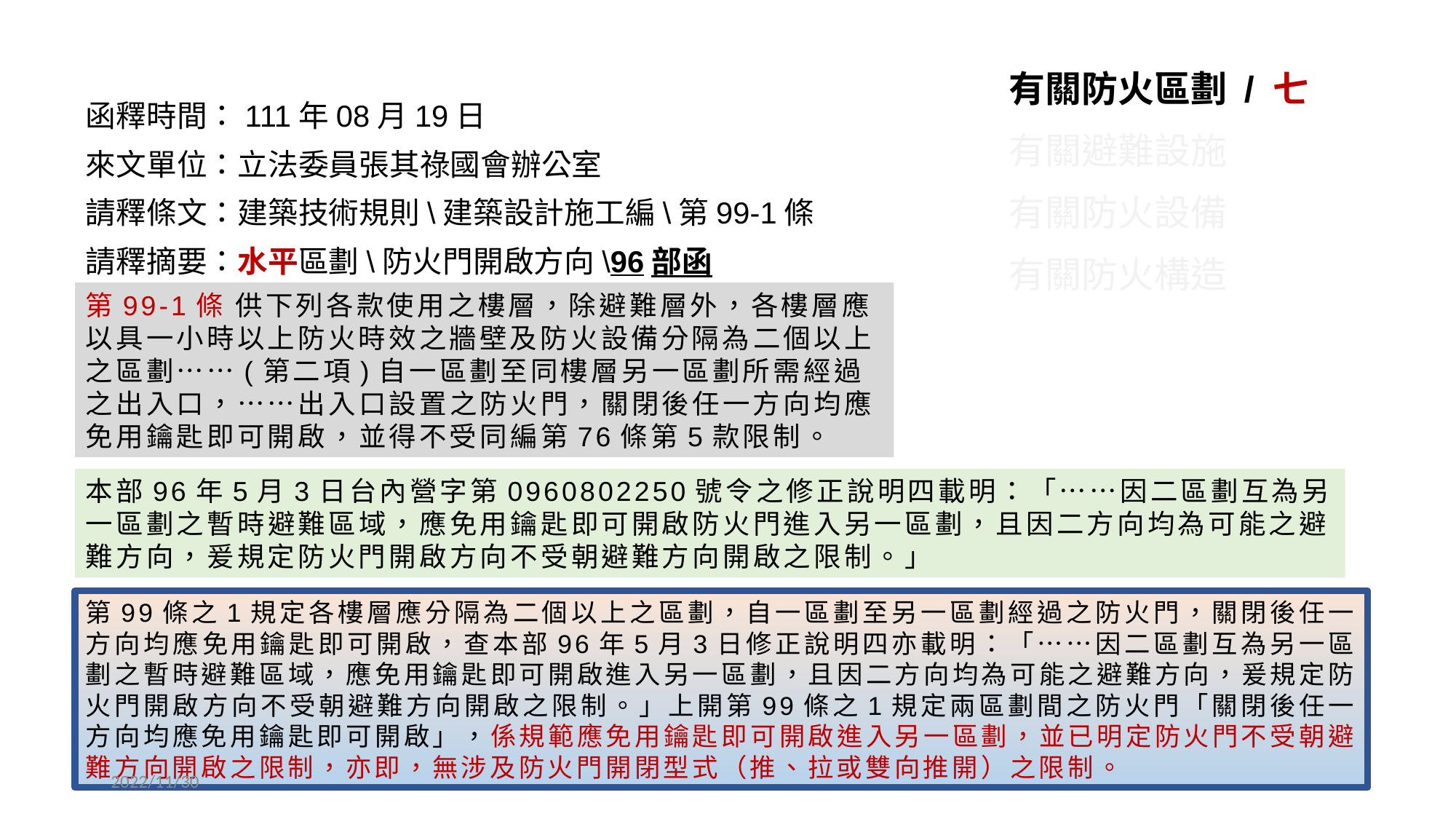

有關防火區劃 / 七
有關避難設施
有關防火設備
有關防火構造

函釋時間：111年08月19日
來文單位：立法委員張其祿國會辦公室
請釋條文：建築技術規則\建築設計施工編\第99-1條
請釋摘要：水平區劃\防火門開啟方向\96部函
第99-1條 供下列各款使用之樓層，除避難層外，各樓層應以具一小時以上防火時效之牆壁及防火設備分隔為二個以上之區劃……(第二項)自一區劃至同樓層另一區劃所需經過之出入口，……出入口設置之防火門，關閉後任一方向均應免用鑰匙即可開啟，並得不受同編第76條第5款限制。
本部96年5月3日台內營字第0960802250號令之修正說明四載明：「……因二區劃互為另一區劃之暫時避難區域，應免用鑰匙即可開啟防火門進入另一區劃，且因二方向均為可能之避難方向，爰規定防火門開啟方向不受朝避難方向開啟之限制。」
第99條之1規定各樓層應分隔為二個以上之區劃，自一區劃至另一區劃經過之防火門，關閉後任一方向均應免用鑰匙即可開啟，查本部96年5月3日修正說明四亦載明：「……因二區劃互為另一區劃之暫時避難區域，應免用鑰匙即可開啟進入另一區劃，且因二方向均為可能之避難方向，爰規定防火門開啟方向不受朝避難方向開啟之限制。」上開第99條之1規定兩區劃間之防火門「關閉後任一方向均應免用鑰匙即可開啟」，係規範應免用鑰匙即可開啟進入另一區劃，並已明定防火門不受朝避難方向開啟之限制，亦即，無涉及防火門開閉型式（推、拉或雙向推開）之限制。
2022/11/30
21